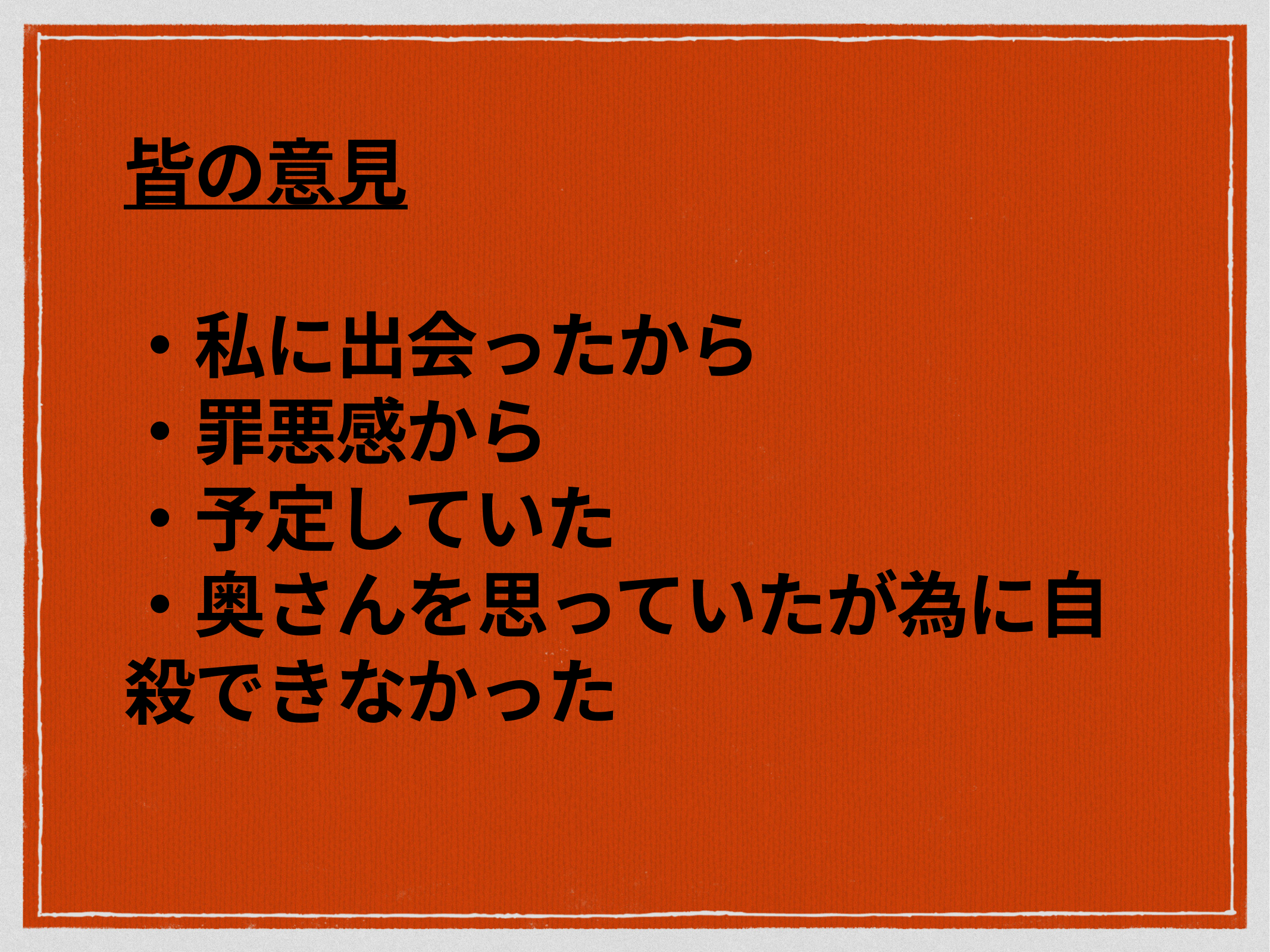

# 皆の意見 ・私に出会ったから ・罪悪感から ・予定していた ・奥さんを思っていたが為に自殺できなかった